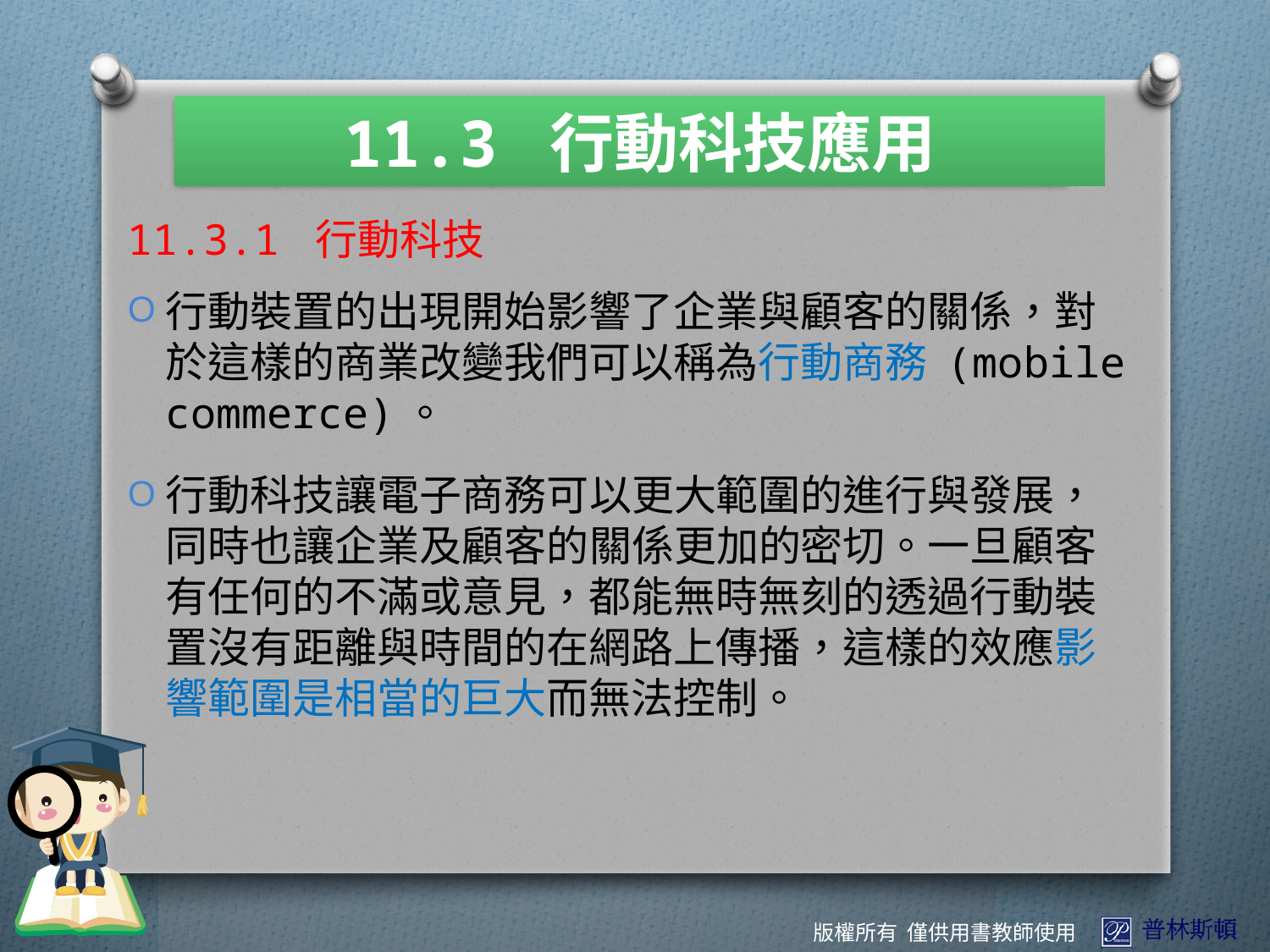

11.3 行動科技應用
11.3.1 行動科技
行動裝置的出現開始影響了企業與顧客的關係，對於這樣的商業改變我們可以稱為行動商務 (mobile commerce)。
行動科技讓電子商務可以更大範圍的進行與發展，同時也讓企業及顧客的關係更加的密切。一旦顧客有任何的不滿或意見，都能無時無刻的透過行動裝置沒有距離與時間的在網路上傳播，這樣的效應影響範圍是相當的巨大而無法控制。